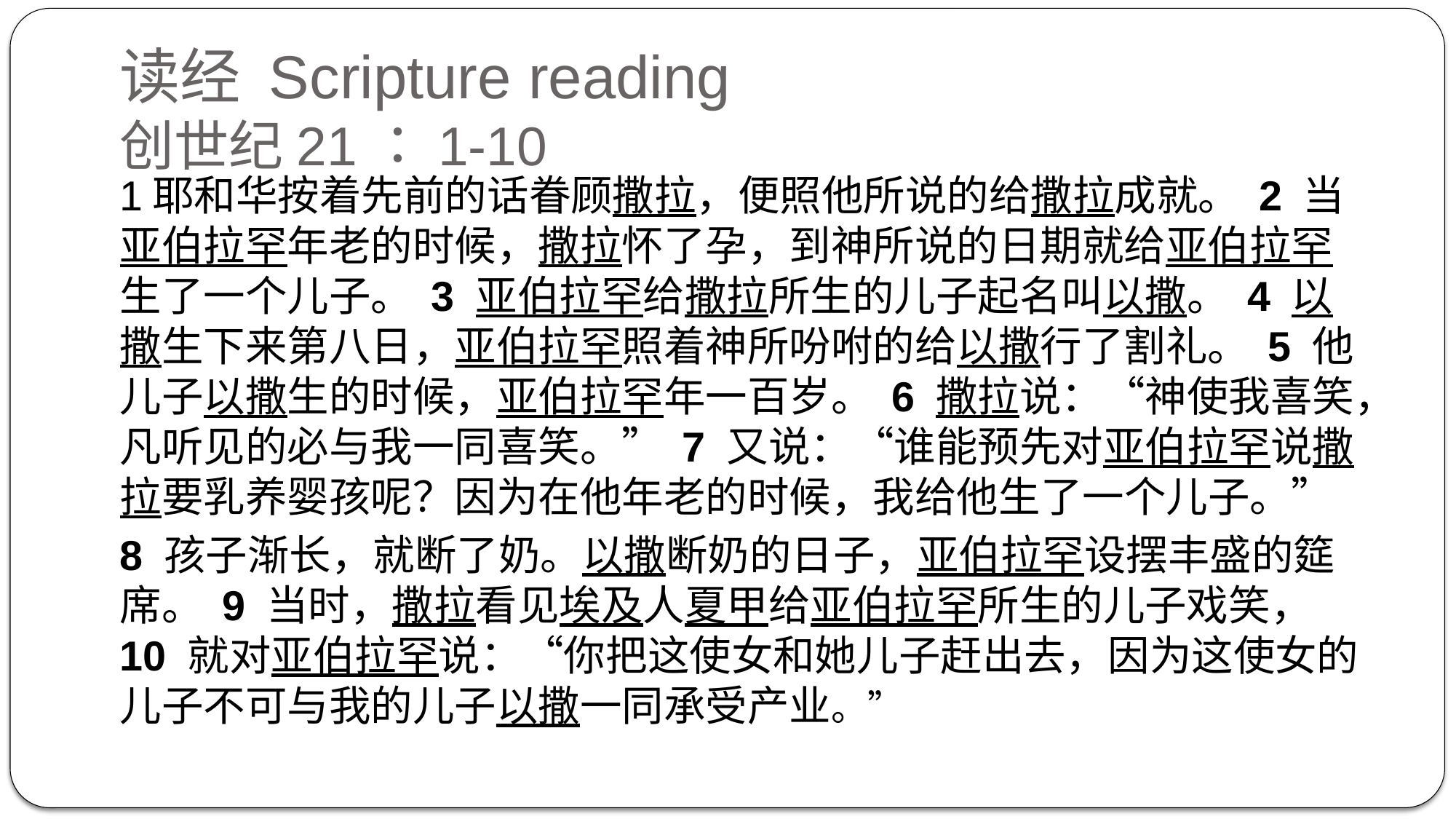

读经 Scripture reading
创世纪21：1-10

1耶和华按着先前的话眷顾撒拉，便照他所说的给撒拉成就。 2 当亚伯拉罕年老的时候，撒拉怀了孕，到神所说的日期就给亚伯拉罕生了一个儿子。 3 亚伯拉罕给撒拉所生的儿子起名叫以撒。 4 以撒生下来第八日，亚伯拉罕照着神所吩咐的给以撒行了割礼。 5 他儿子以撒生的时候，亚伯拉罕年一百岁。 6 撒拉说：“神使我喜笑，凡听见的必与我一同喜笑。” 7 又说：“谁能预先对亚伯拉罕说撒拉要乳养婴孩呢？因为在他年老的时候，我给他生了一个儿子。”
8 孩子渐长，就断了奶。以撒断奶的日子，亚伯拉罕设摆丰盛的筵席。 9 当时，撒拉看见埃及人夏甲给亚伯拉罕所生的儿子戏笑， 10 就对亚伯拉罕说：“你把这使女和她儿子赶出去，因为这使女的儿子不可与我的儿子以撒一同承受产业。”